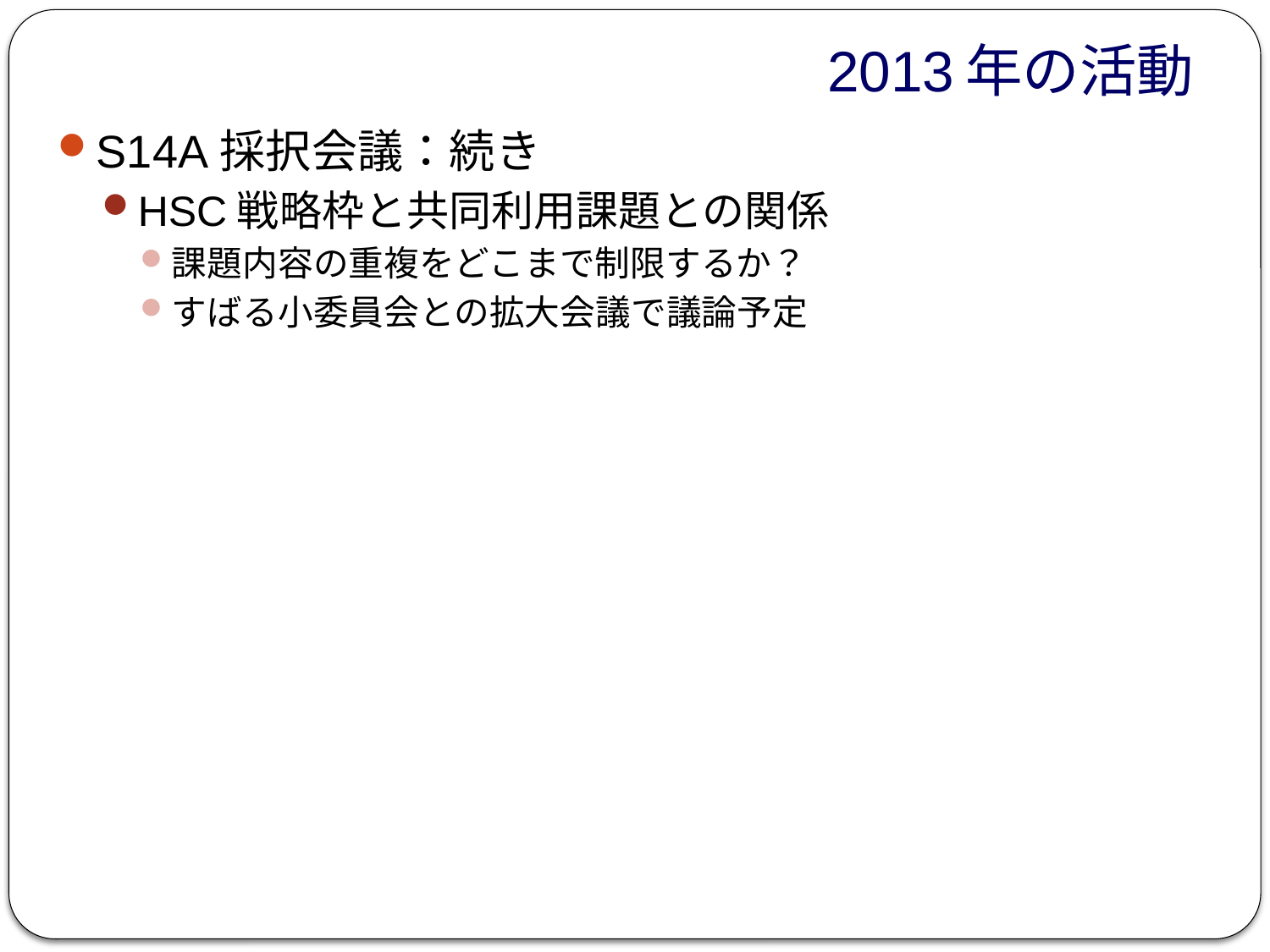

# 2013年の活動
S14A採択会議：続き
HSC戦略枠と共同利用課題との関係
課題内容の重複をどこまで制限するか？
すばる小委員会との拡大会議で議論予定